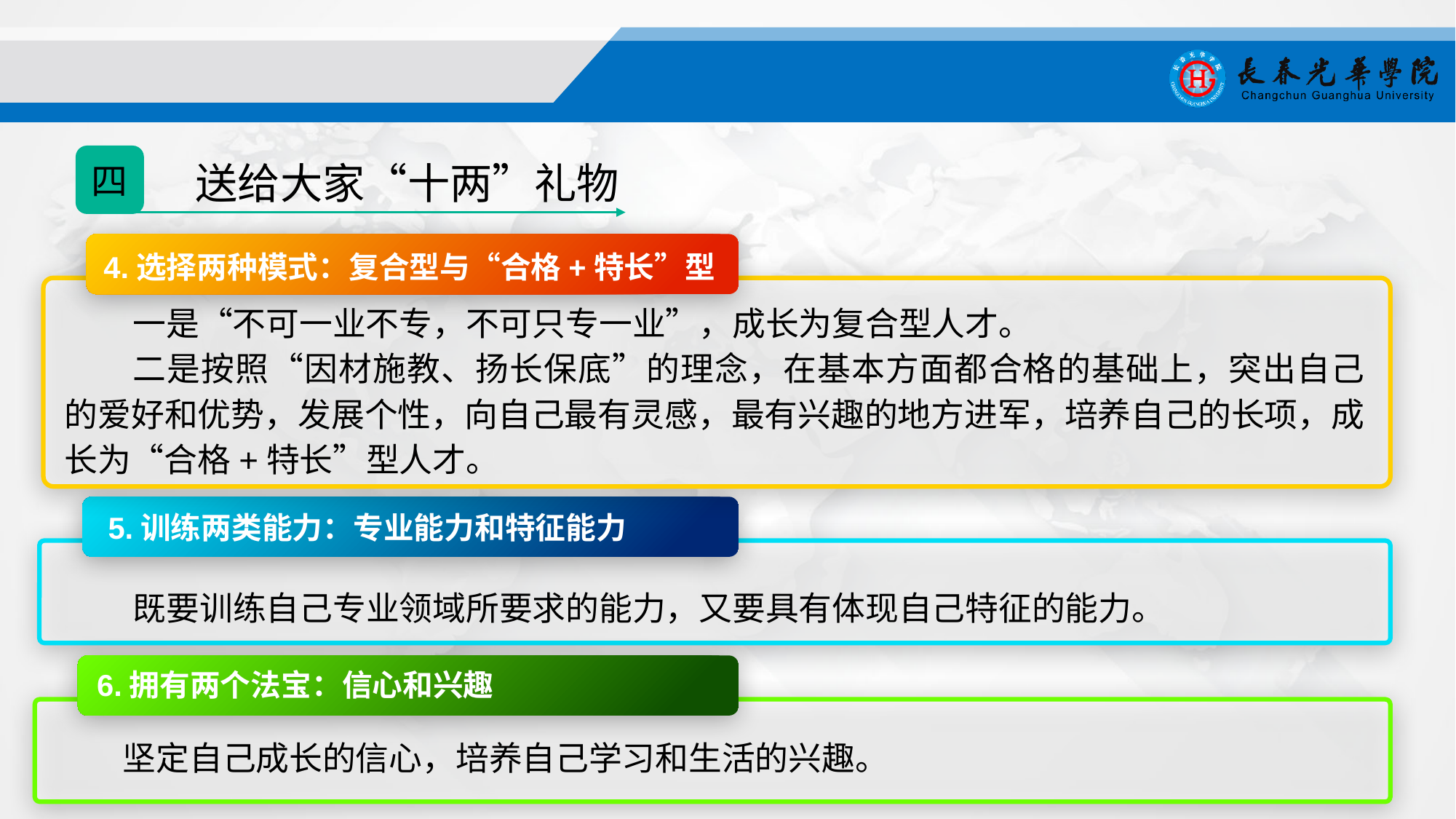

四
送给大家“十两”礼物

4.选择两种模式：复合型与“合格+特长”型

一是“不可一业不专，不可只专一业”，成长为复合型人才。
二是按照“因材施教、扬长保底”的理念，在基本方面都合格的基础上，突出自己的爱好和优势，发展个性，向自己最有灵感，最有兴趣的地方进军，培养自己的长项，成长为“合格+特长”型人才。

5.训练两类能力：专业能力和特征能力

既要训练自己专业领域所要求的能力，又要具有体现自己特征的能力。

6.拥有两个法宝：信心和兴趣

坚定自己成长的信心，培养自己学习和生活的兴趣。